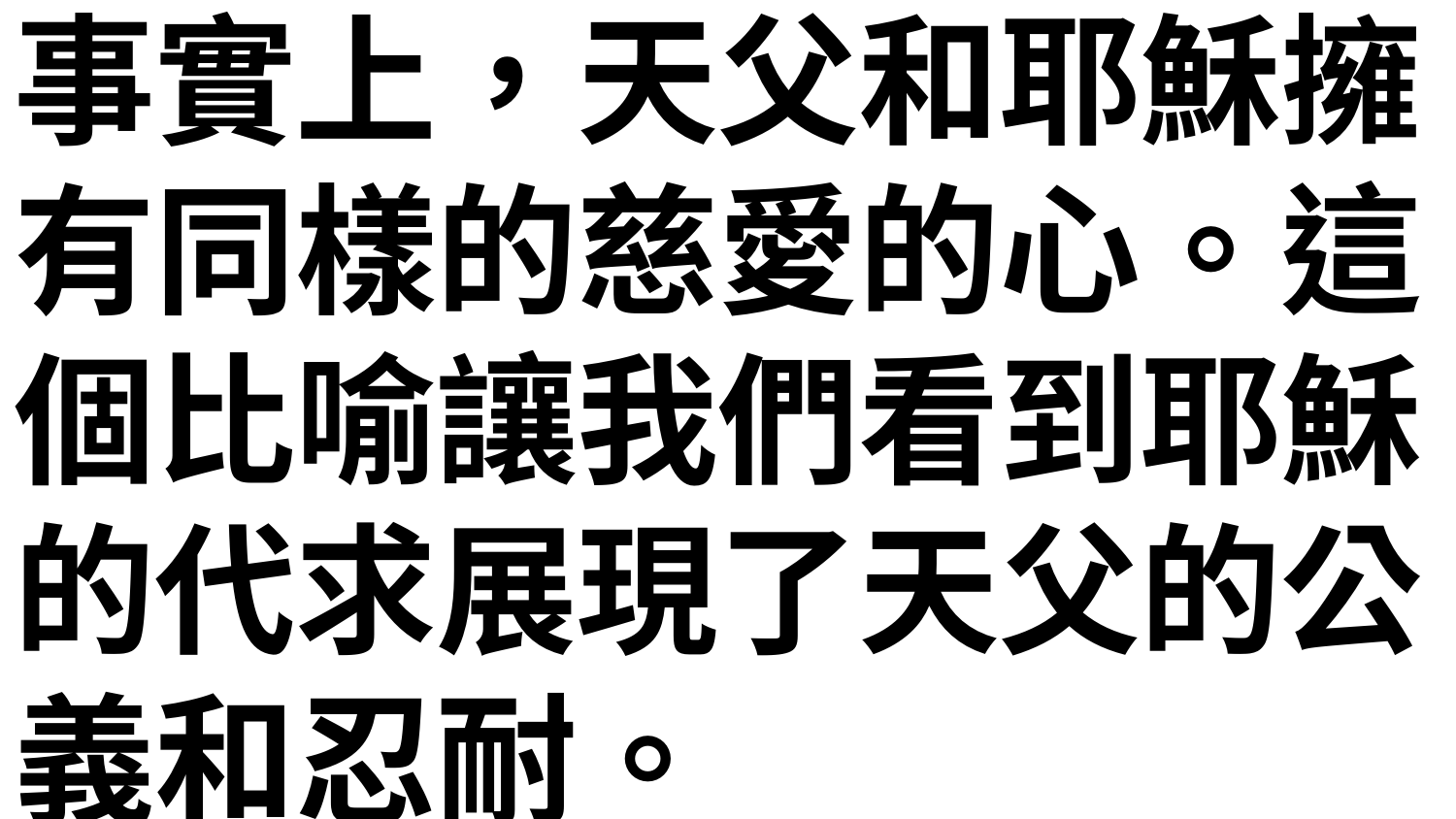

事實上，天父和耶穌擁有同樣的慈愛的心。這個比喻讓我們看到耶穌的代求展現了天父的公義和忍耐。